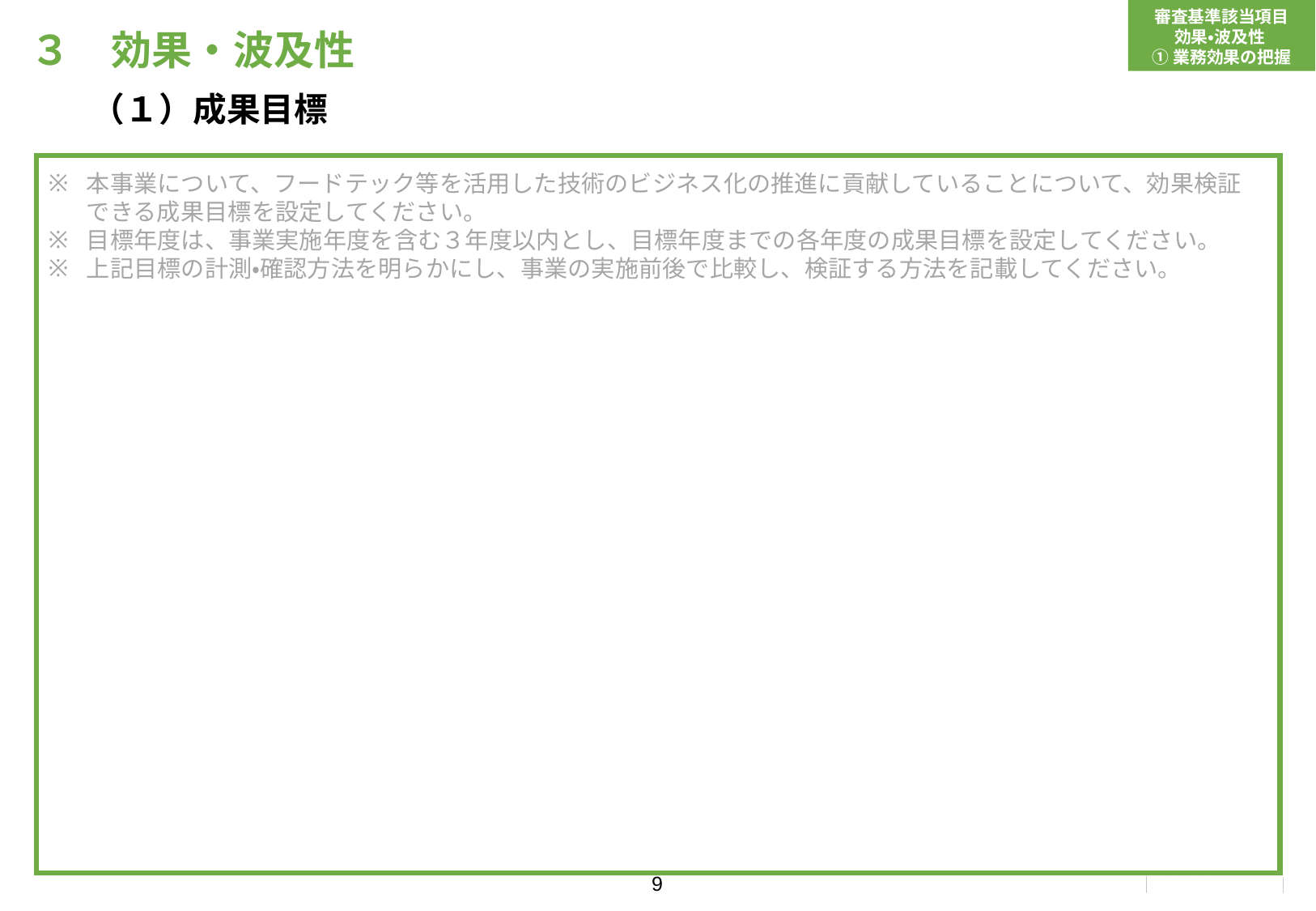

# ３　効果・波及性
審査基準該当項目
効果・波及性
①業務効果の把握
（１）成果目標

本事業について、フードテック等を活用した技術のビジネス化の推進に貢献していることについて、効果検証　 できる成果目標を設定してください。
目標年度は、事業実施年度を含む３年度以内とし、目標年度までの各年度の成果目標を設定してください。
上記目標の計測・確認方法を明らかにし、事業の実施前後で比較し、検証する方法を記載してください。